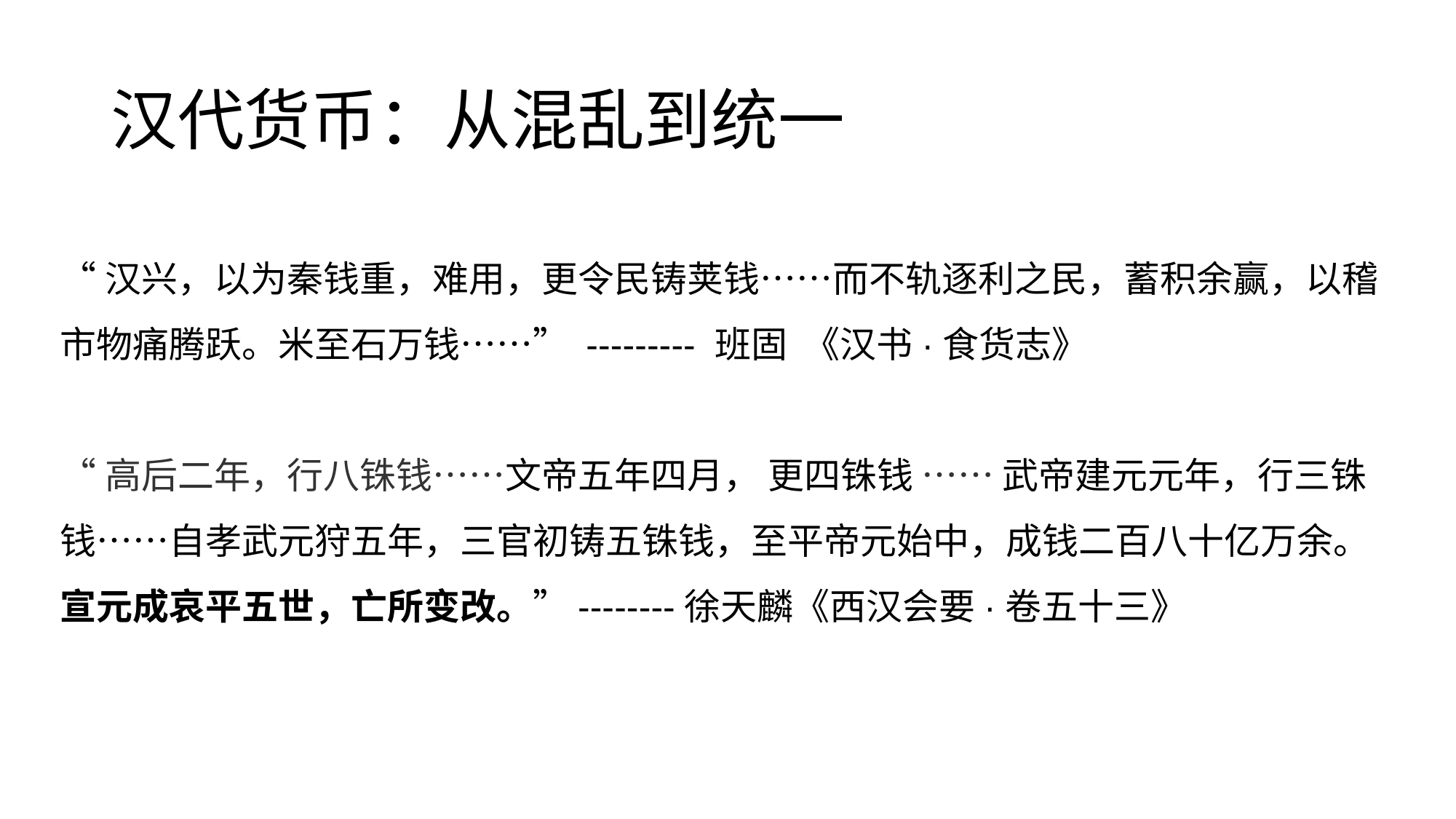

# 汉代货币：从混乱到统一
“汉兴，以为秦钱重，难用，更令民铸荚钱……而不轨逐利之民，蓄积余赢，以稽市物痛腾跃。米至石万钱……” --------- 班固  《汉书·食货志》

“高后二年，行八铢钱……文帝五年四月， 更四铢钱 …… 武帝建元元年，行三铢钱……自孝武元狩五年，三官初铸五铢钱，至平帝元始中，成钱二百八十亿万余。宣元成哀平五世，亡所变改。”--------徐天麟《西汉会要·卷五十三》